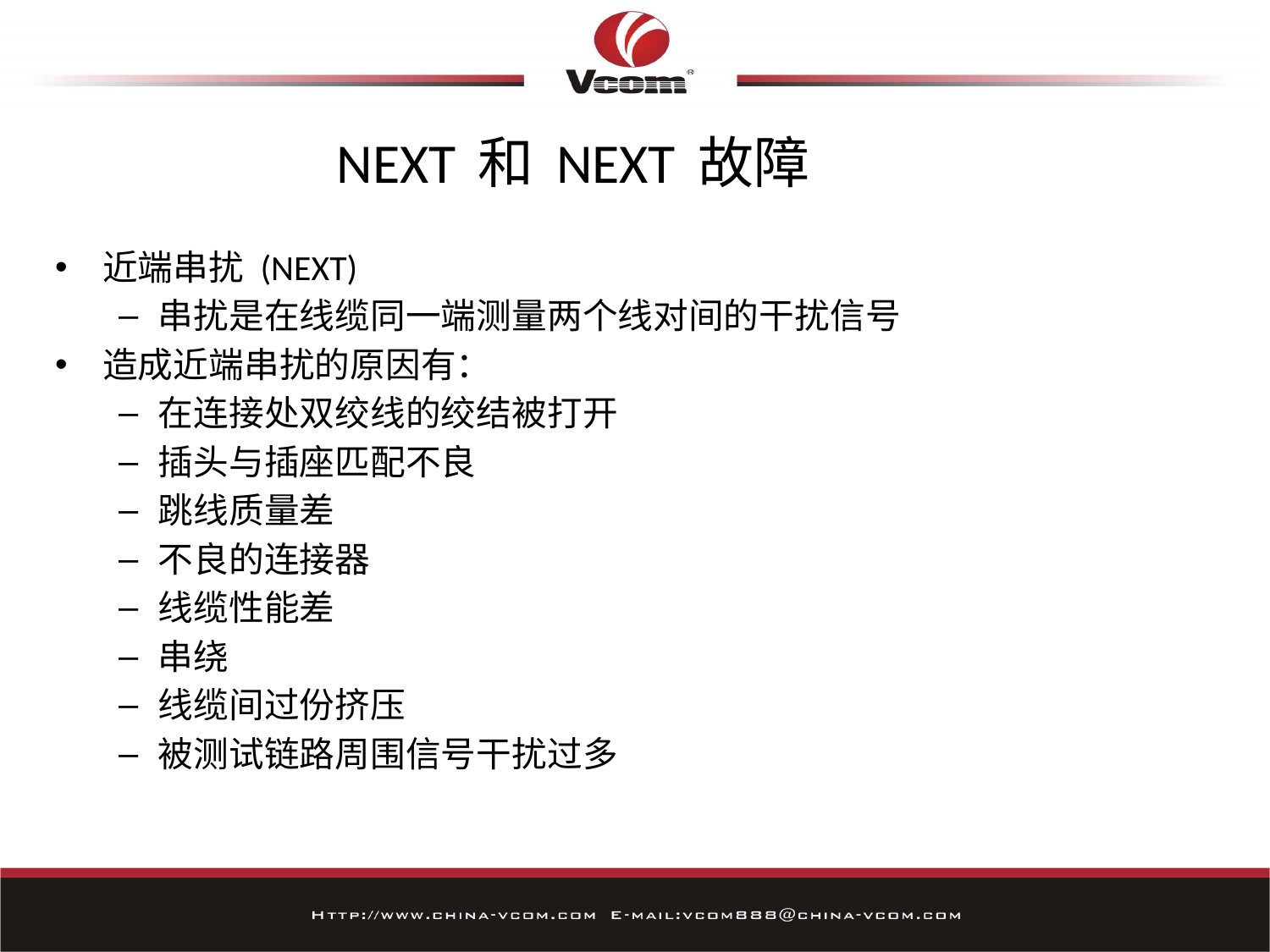

# NEXT 和 NEXT 故障
近端串扰 (NEXT)
串扰是在线缆同一端测量两个线对间的干扰信号
造成近端串扰的原因有：
在连接处双绞线的绞结被打开
插头与插座匹配不良
跳线质量差
不良的连接器
线缆性能差
串绕
线缆间过份挤压
被测试链路周围信号干扰过多